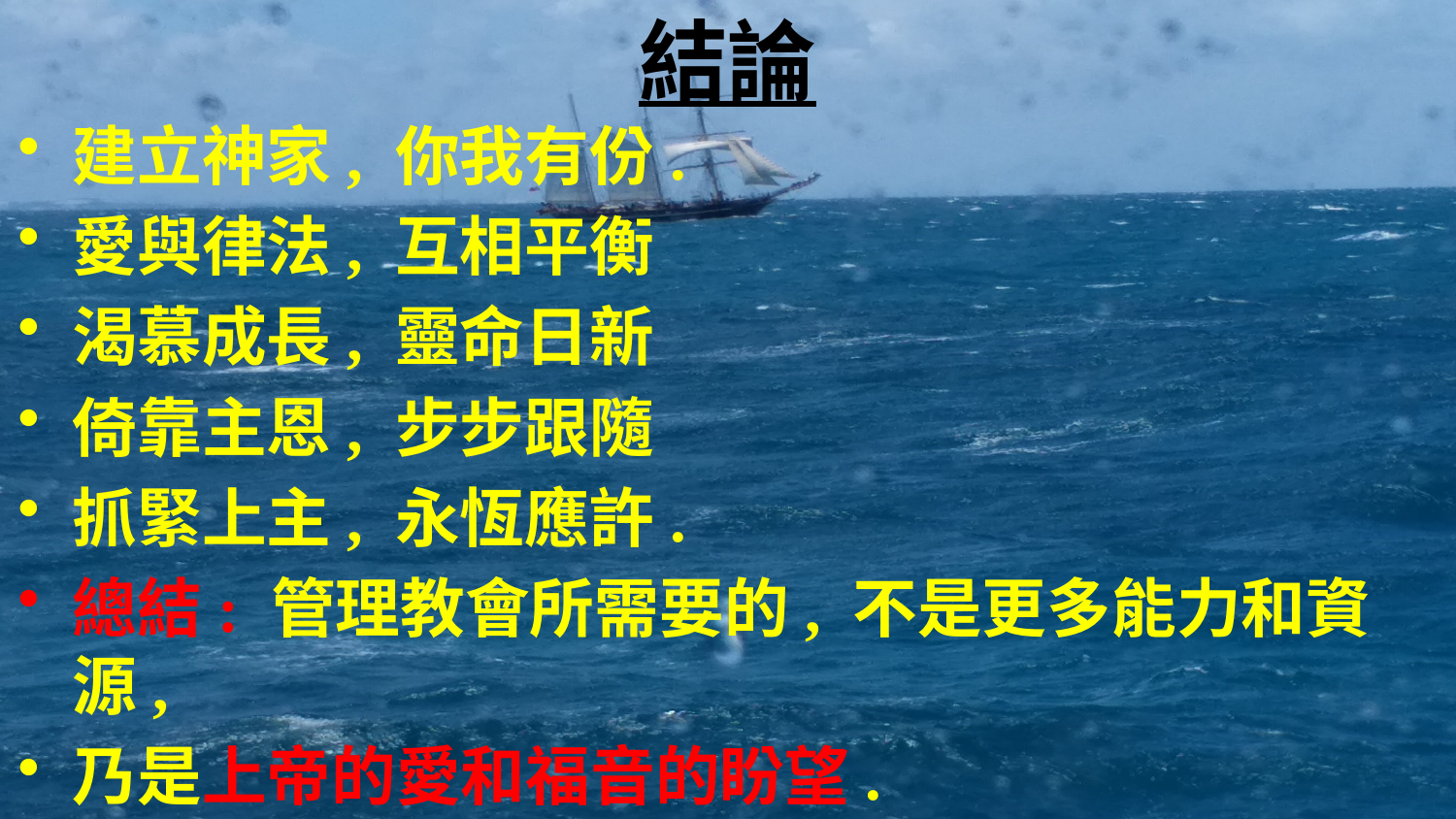

# 結論
建立神家, 你我有份.
愛與律法, 互相平衡
渴慕成長, 靈命日新
倚靠主恩, 步步跟隨
抓緊上主, 永恆應許.
總結: 管理教會所需要的, 不是更多能力和資源,
乃是上帝的愛和福音的盼望.